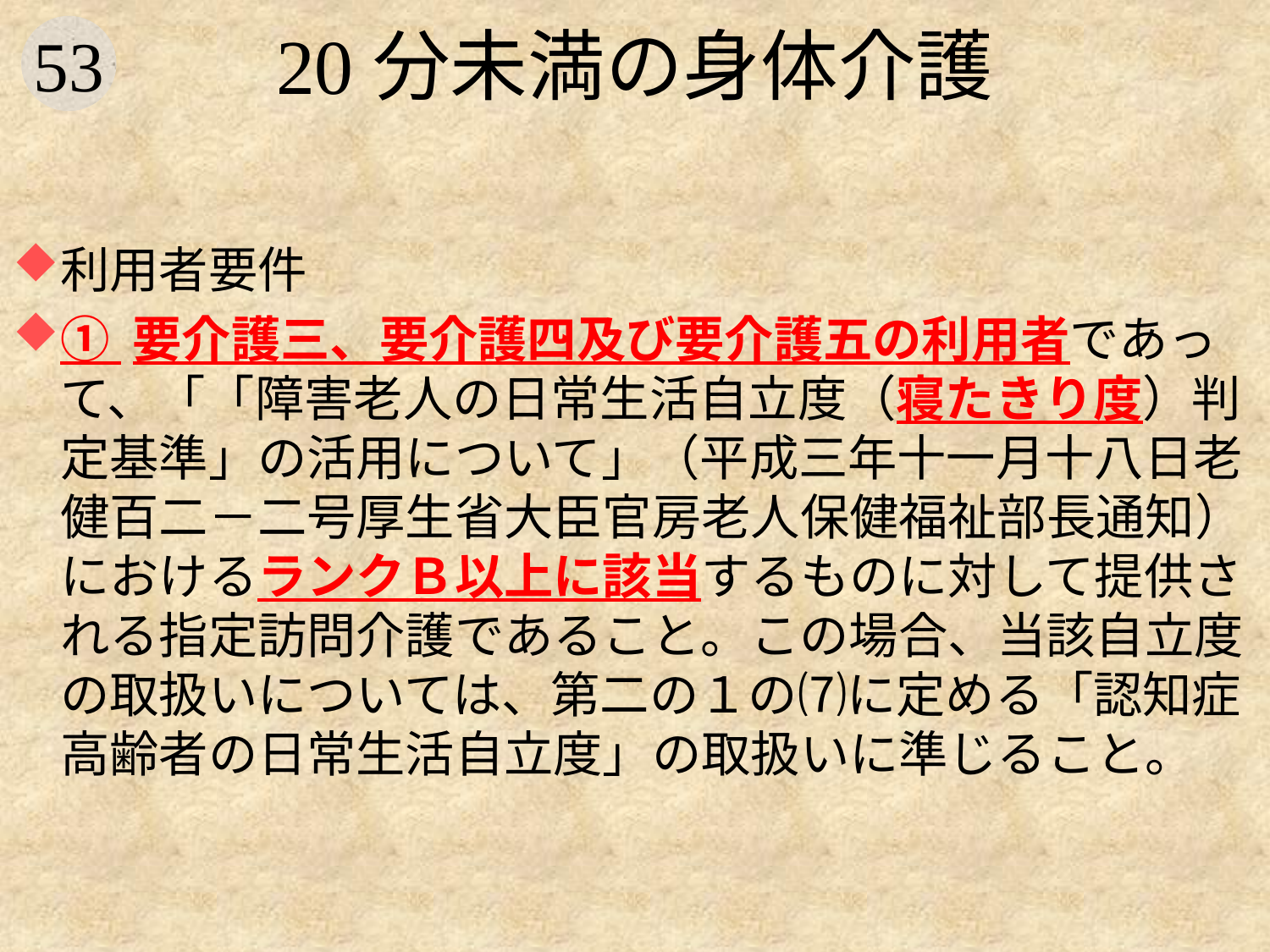

# 20分未満の身体介護
利用者要件
① 要介護三、要介護四及び要介護五の利用者であって、「「障害老人の日常生活自立度（寝たきり度）判定基準」の活用について」（平成三年十一月十八日老健百二－二号厚生省大臣官房老人保健福祉部長通知）におけるランクＢ以上に該当するものに対して提供される指定訪問介護であること。この場合、当該自立度の取扱いについては、第二の１の⑺に定める「認知症高齢者の日常生活自立度」の取扱いに準じること。